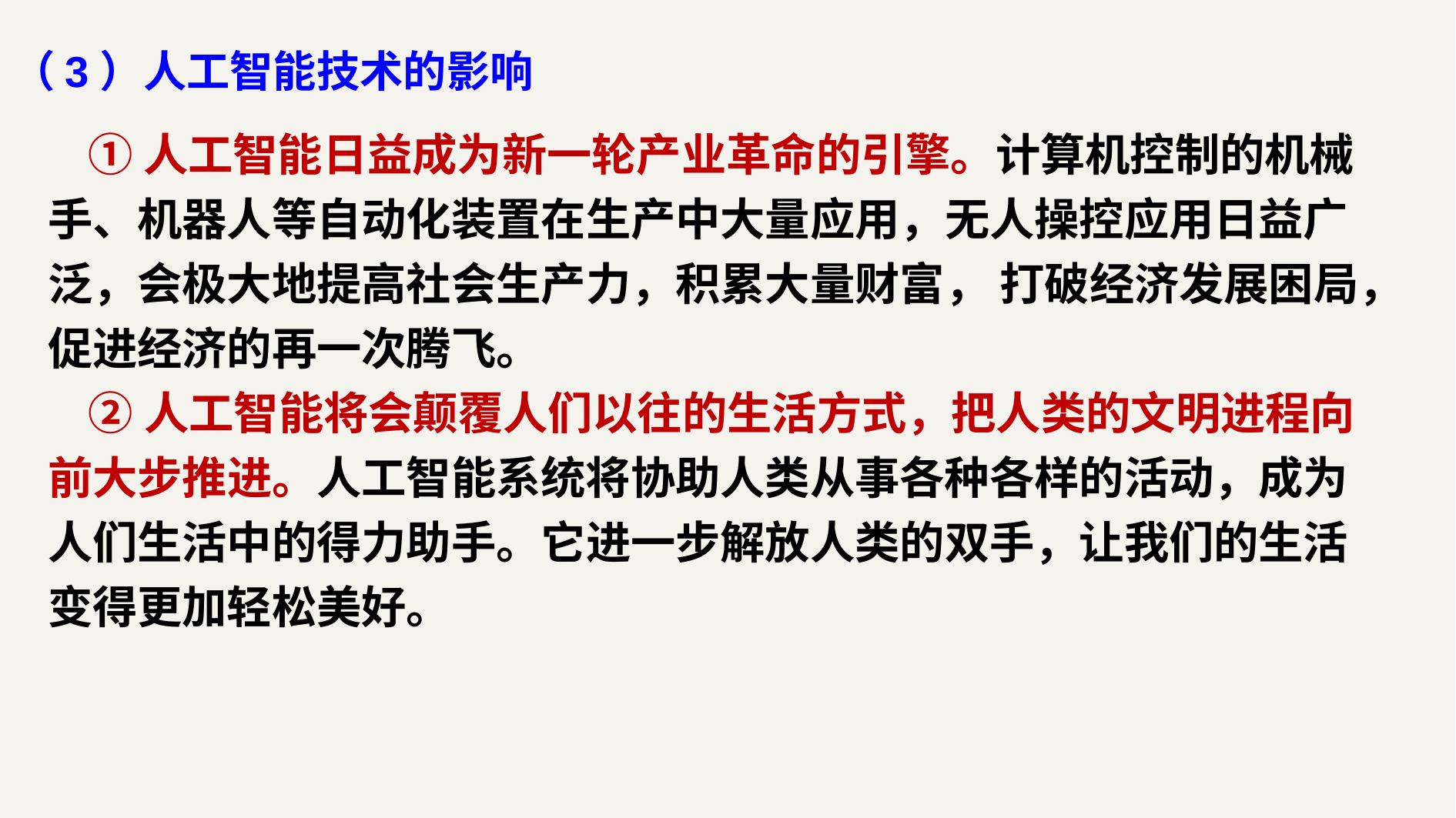

（3）人工智能技术的影响
    ①人工智能日益成为新一轮产业革命的引擎。计算机控制的机械手、机器人等自动化装置在生产中大量应用，无人操控应用日益广泛，会极大地提高社会生产力，积累大量财富， 打破经济发展困局，促进经济的再一次腾飞。
    ②人工智能将会颠覆人们以往的生活方式，把人类的文明进程向前大步推进。人工智能系统将协助人类从事各种各样的活动，成为人们生活中的得力助手。它进一步解放人类的双手，让我们的生活变得更加轻松美好。